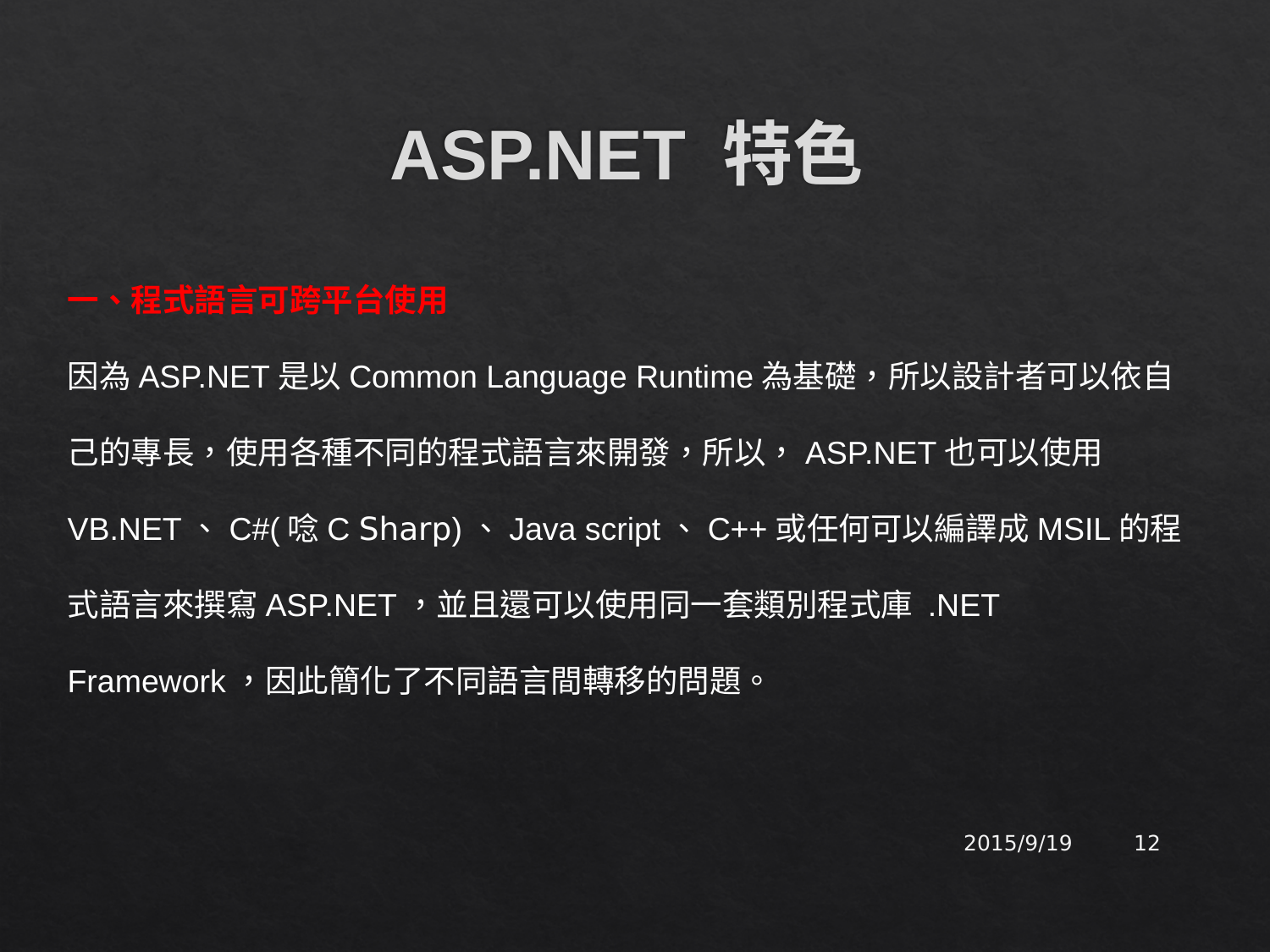

# ASP.NET 特色
一、程式語言可跨平台使用
因為ASP.NET是以Common Language Runtime為基礎，所以設計者可以依自己的專長，使用各種不同的程式語言來開發，所以，ASP.NET也可以使用VB.NET、C#(唸C Sharp)、Java script、C++或任何可以編譯成MSIL的程式語言來撰寫ASP.NET，並且還可以使用同一套類別程式庫 .NET Framework，因此簡化了不同語言間轉移的問題。
2015/9/19
12